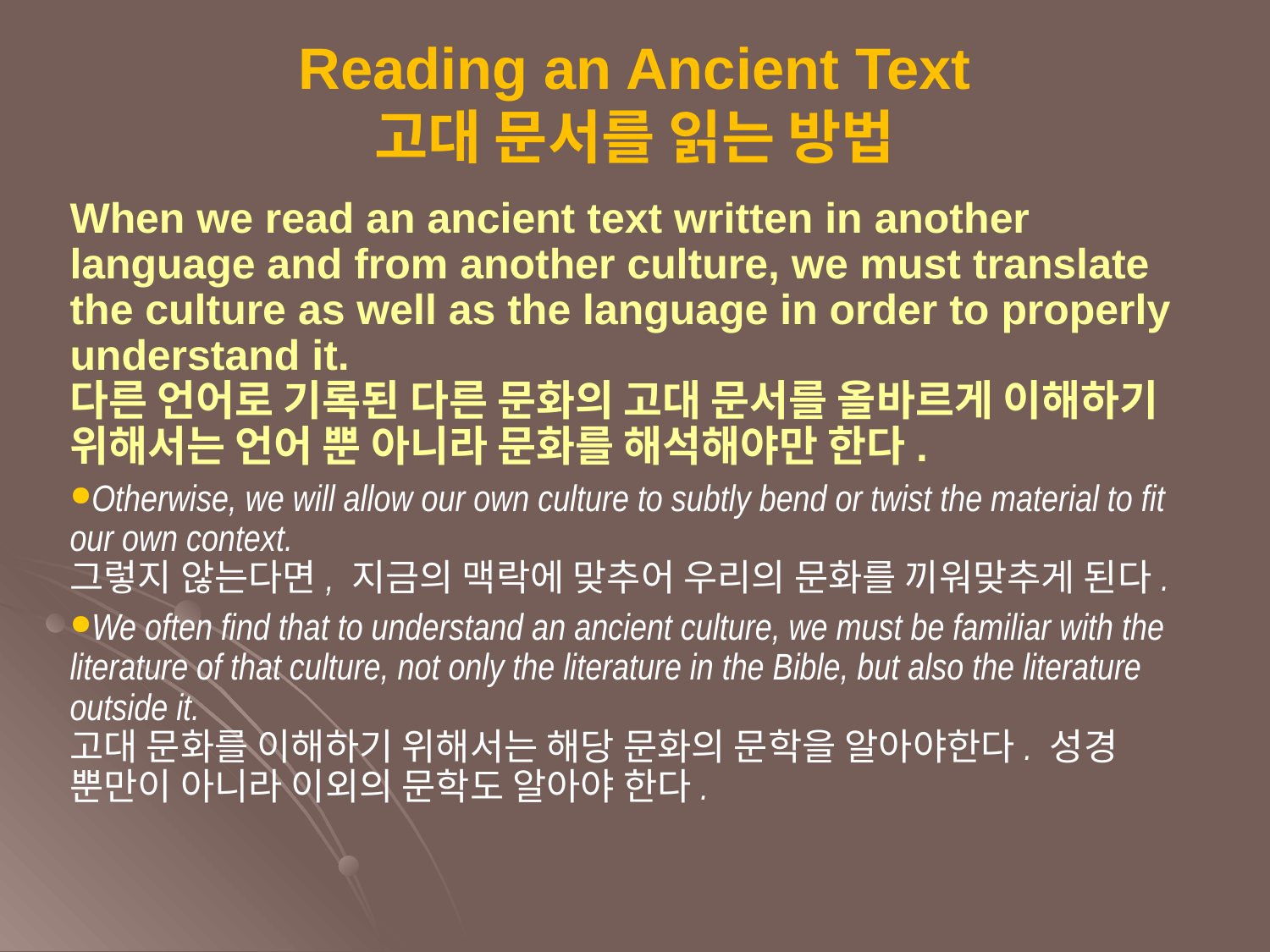

Reading an Ancient Text
고대 문서를 읽는 방법
When we read an ancient text written in another language and from another culture, we must translate the culture as well as the language in order to properly understand it.
다른 언어로 기록된 다른 문화의 고대 문서를 올바르게 이해하기 위해서는 언어 뿐 아니라 문화를 해석해야만 한다.
Otherwise, we will allow our own culture to subtly bend or twist the material to fit our own context.
그렇지 않는다면, 지금의 맥락에 맞추어 우리의 문화를 끼워맞추게 된다.
We often find that to understand an ancient culture, we must be familiar with the literature of that culture, not only the literature in the Bible, but also the literature outside it.
고대 문화를 이해하기 위해서는 해당 문화의 문학을 알아야한다. 성경 뿐만이 아니라 이외의 문학도 알아야 한다.